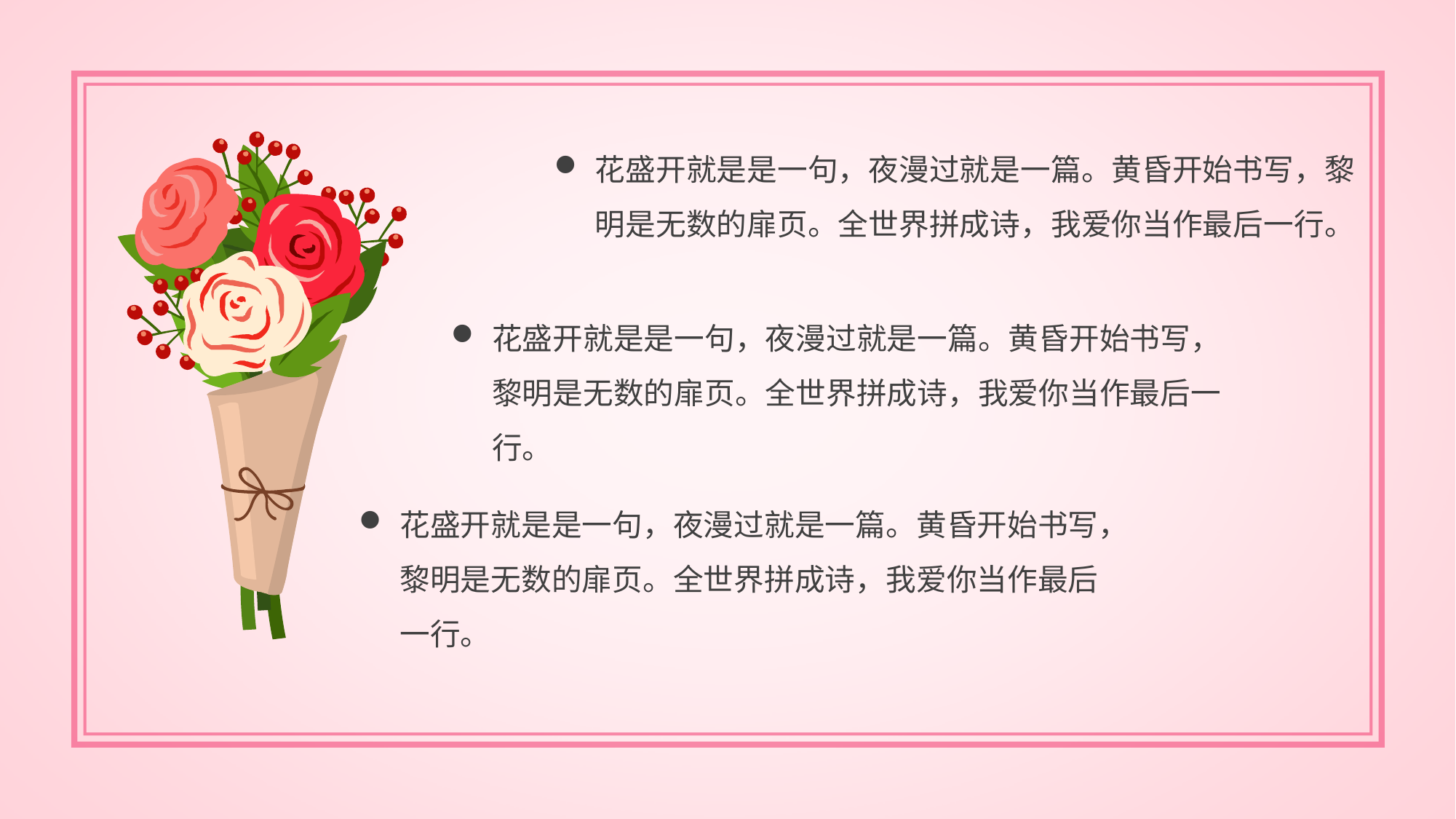

花盛开就是是一句，夜漫过就是一篇。黄昏开始书写，黎明是无数的扉页。全世界拼成诗，我爱你当作最后一行。

花盛开就是是一句，夜漫过就是一篇。黄昏开始书写，黎明是无数的扉页。全世界拼成诗，我爱你当作最后一行。
花盛开就是是一句，夜漫过就是一篇。黄昏开始书写，黎明是无数的扉页。全世界拼成诗，我爱你当作最后一行。